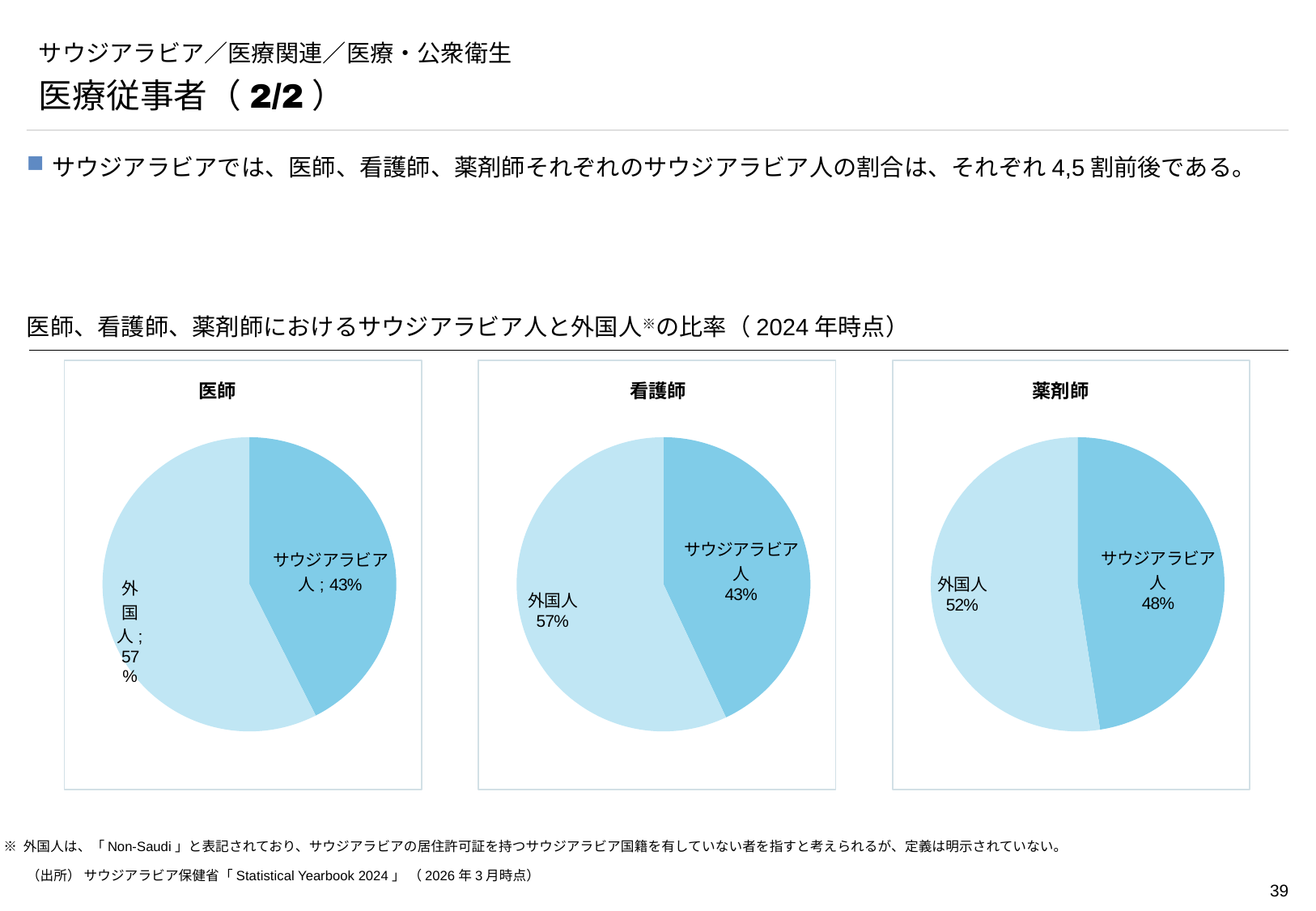

# サウジアラビア／医療関連／医療・公衆衛生
医療従事者（2/2）
サウジアラビアでは、医師、看護師、薬剤師それぞれのサウジアラビア人の割合は、それぞれ4,5割前後である。
医師、看護師、薬剤師におけるサウジアラビア人と外国人※の比率（2024年時点）

### Chart: 医師

| Category | 国籍別医師数 | Column1 |
|---|---|---|
| サウジアラビア人 | 42.5 | 0.425 |
| 外国人 | 57.4 | 0.574 |

### Chart: 看護師

| Category | 国籍別看護師数 |
|---|---|
| サウジアラビア人 | 43.0 |
| 外国人 | 57.0 |

### Chart: 薬剤師

| Category | 国籍薬剤師数 |
|---|---|
| サウジアラビア人 | 47.5 |
| 外国人 | 52.4 |
※ 外国人は、「Non-Saudi」と表記されており、サウジアラビアの居住許可証を持つサウジアラビア国籍を有していない者を指すと考えられるが、定義は明示されていない。
（出所） サウジアラビア保健省「Statistical Yearbook 2024」 （2026年3月時点）